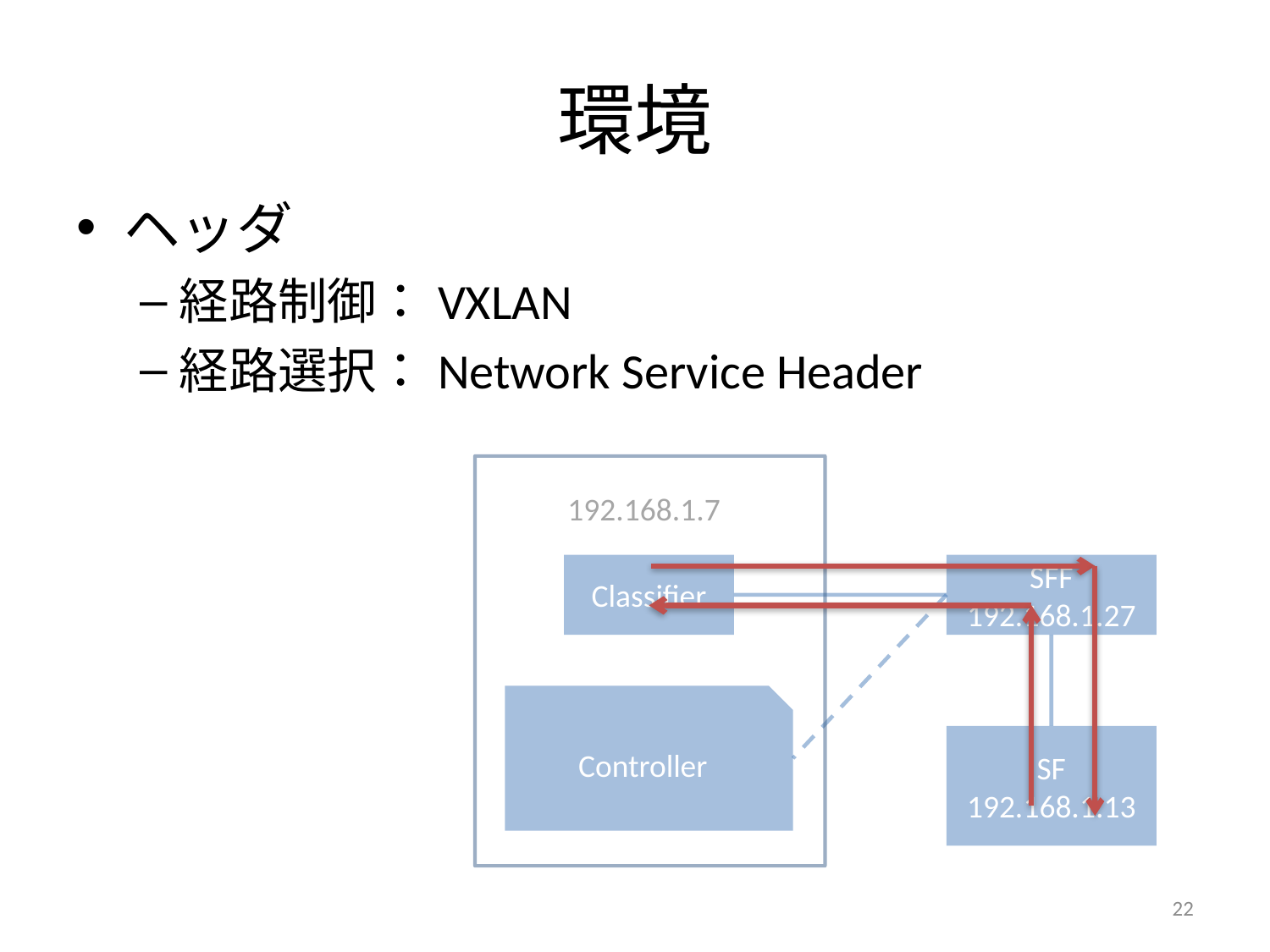

# 環境
ヘッダ
経路制御：VXLAN
経路選択：Network Service Header

192.168.1.7
Classifier
SFF
192.168.1.27
Controller
SF
192.168.1.13
22